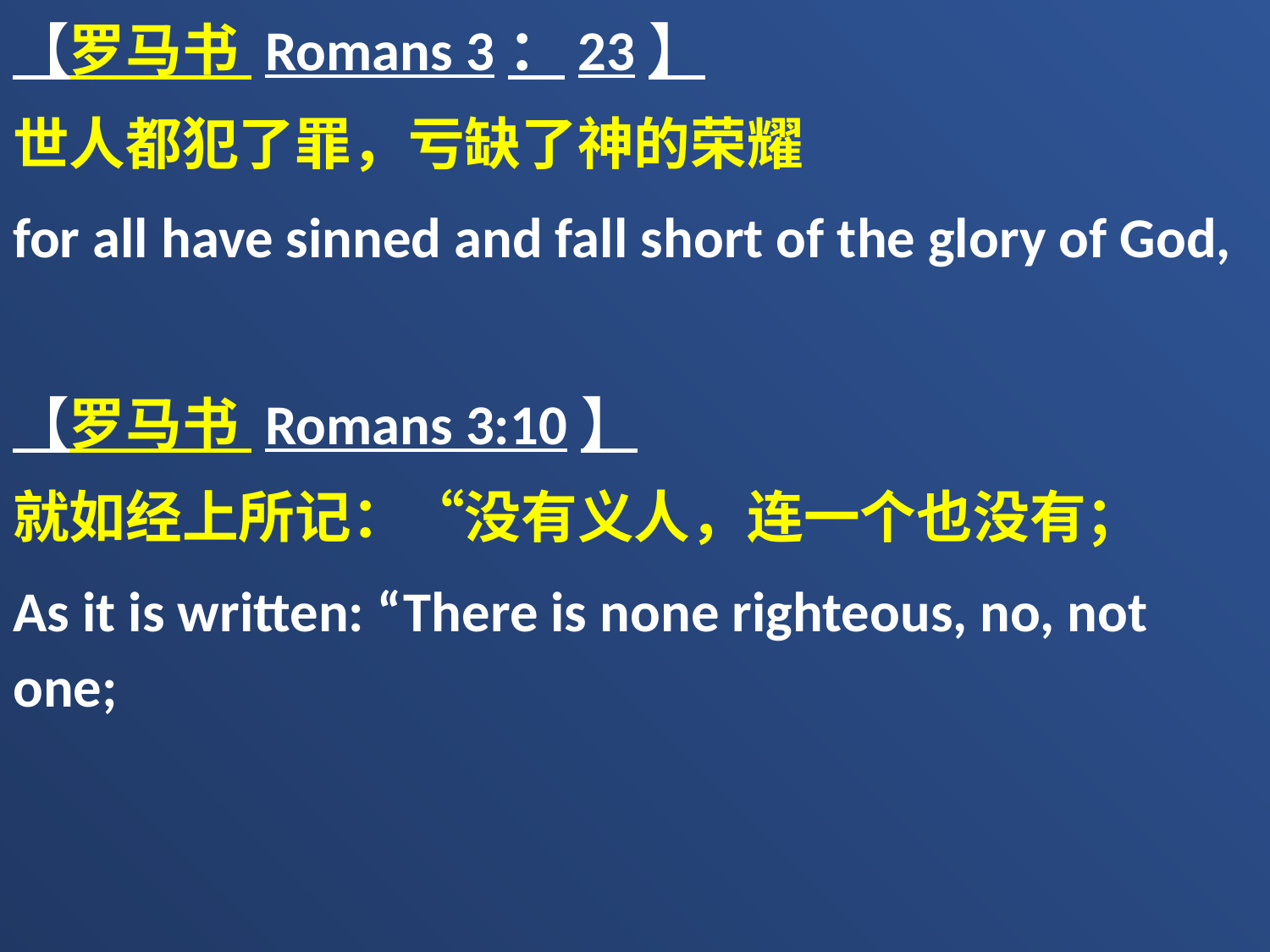

【罗马书 Romans 3：23】
世人都犯了罪，亏缺了神的荣耀
for all have sinned and fall short of the glory of God,

【罗马书 Romans 3:10】
就如经上所记：“没有义人，连一个也没有；
As it is written: “There is none righteous, no, not one;